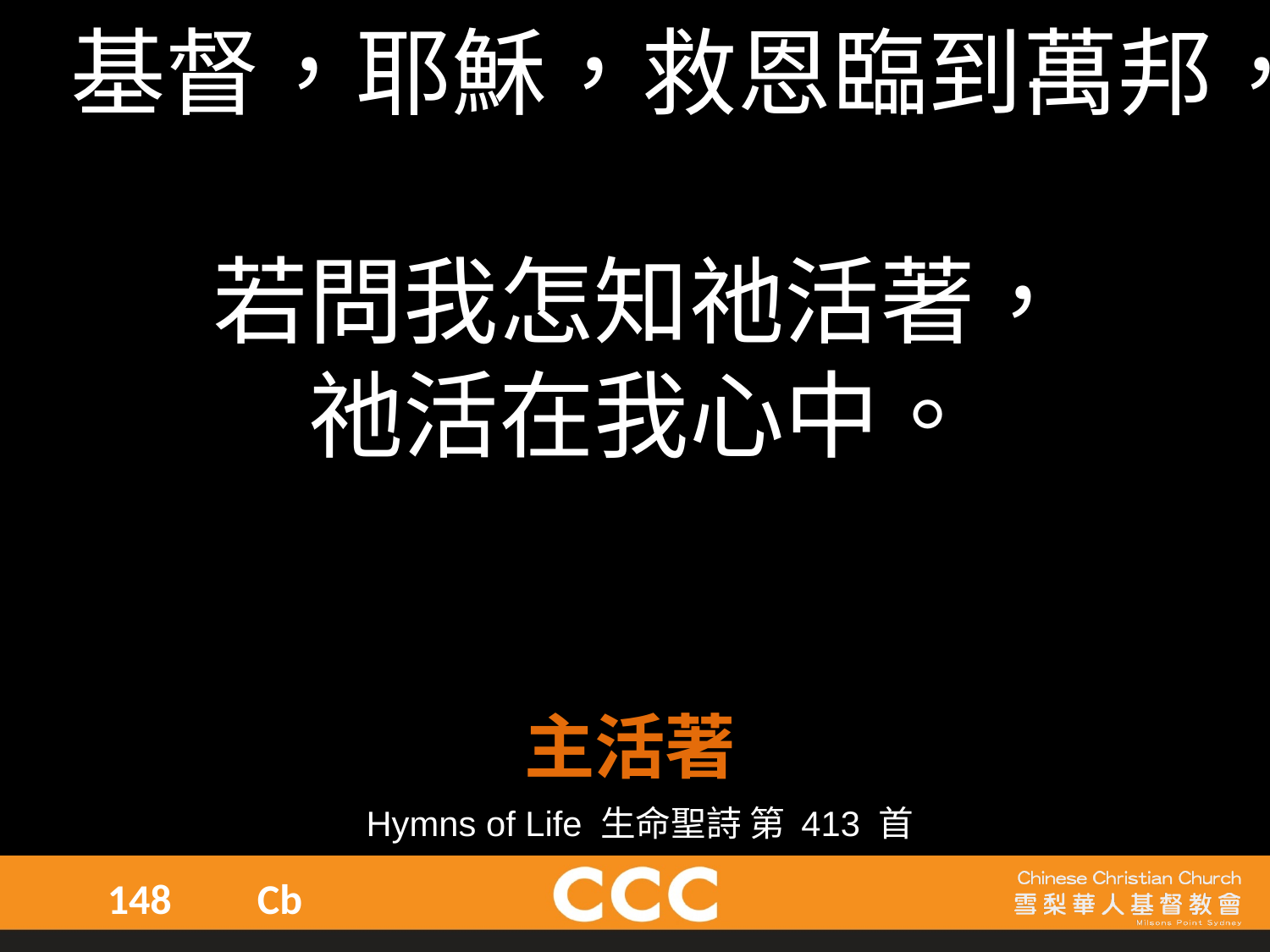

基督，耶穌，救恩臨到萬邦，
若問我怎知祂活著，
祂活在我心中。
主活著
Hymns of Life 生命聖詩 第 413 首
148
Cb